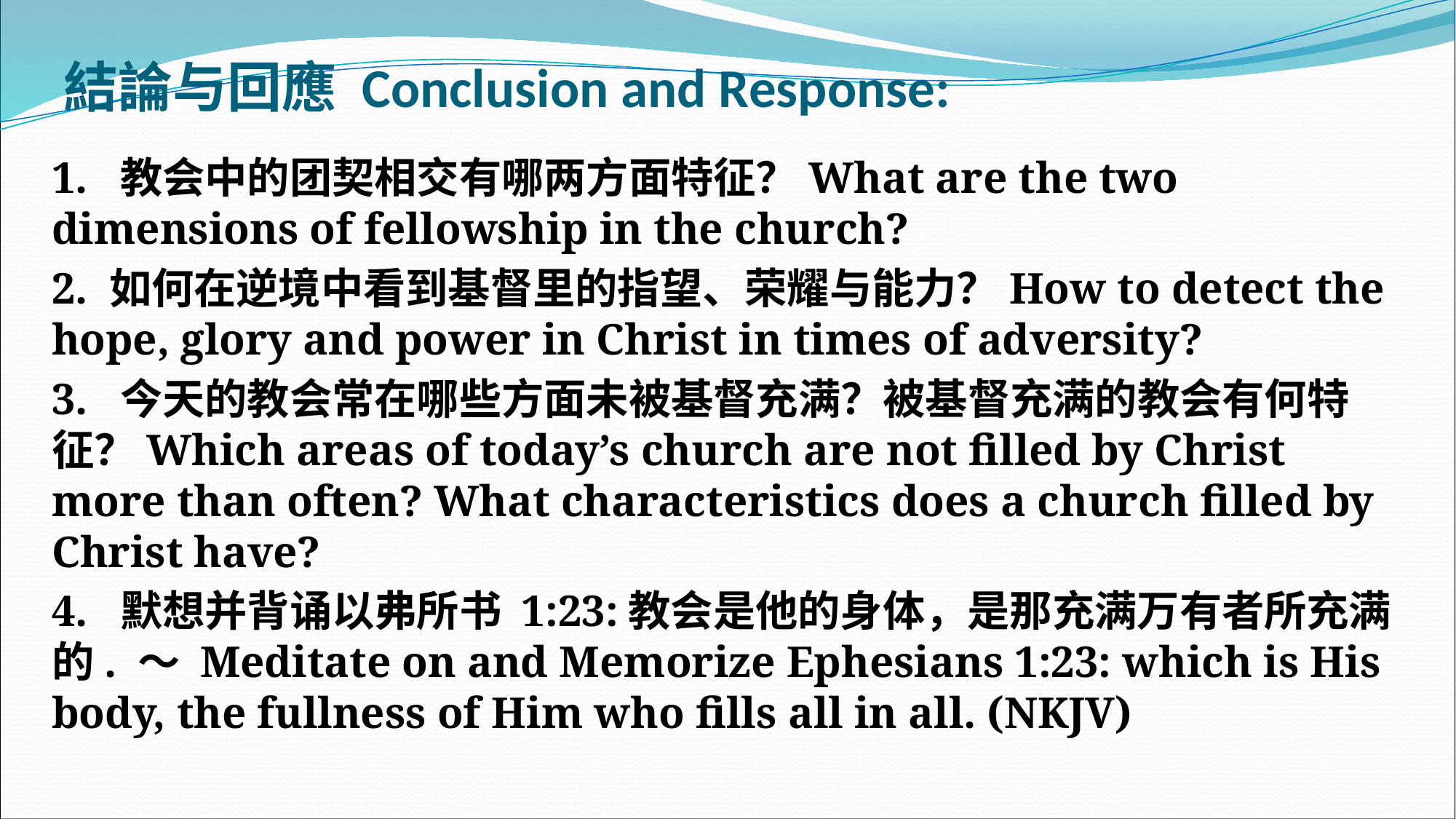

# 結論与回應 Conclusion and Response:
1.  教会中的团契相交有哪两方面特征？What are the two dimensions of fellowship in the church?
2. 如何在逆境中看到基督里的指望、荣耀与能力？How to detect the hope, glory and power in Christ in times of adversity?
3.  今天的教会常在哪些方面未被基督充满？被基督充满的教会有何特征？Which areas of today’s church are not filled by Christ more than often? What characteristics does a church filled by Christ have?
4.  默想并背诵以弗所书 1:23:教会是他的身体，是那充满万有者所充满的. ～ Meditate on and Memorize Ephesians 1:23: which is His body, the fullness of Him who fills all in all. (NKJV)